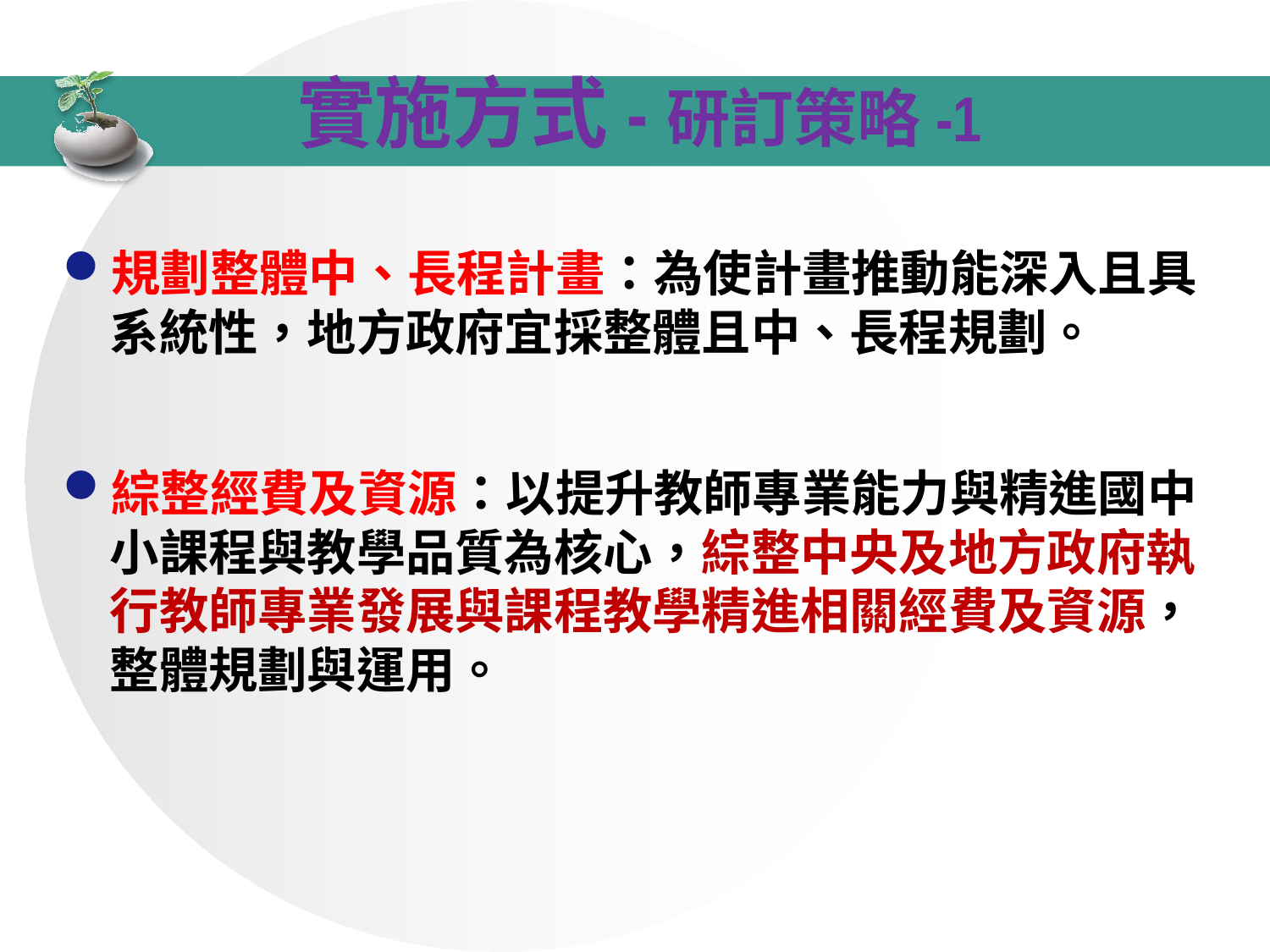

# 實施方式-研訂策略-1
規劃整體中、長程計畫：為使計畫推動能深入且具系統性，地方政府宜採整體且中、長程規劃。

綜整經費及資源：以提升教師專業能力與精進國中小課程與教學品質為核心，綜整中央及地方政府執行教師專業發展與課程教學精進相關經費及資源，整體規劃與運用。